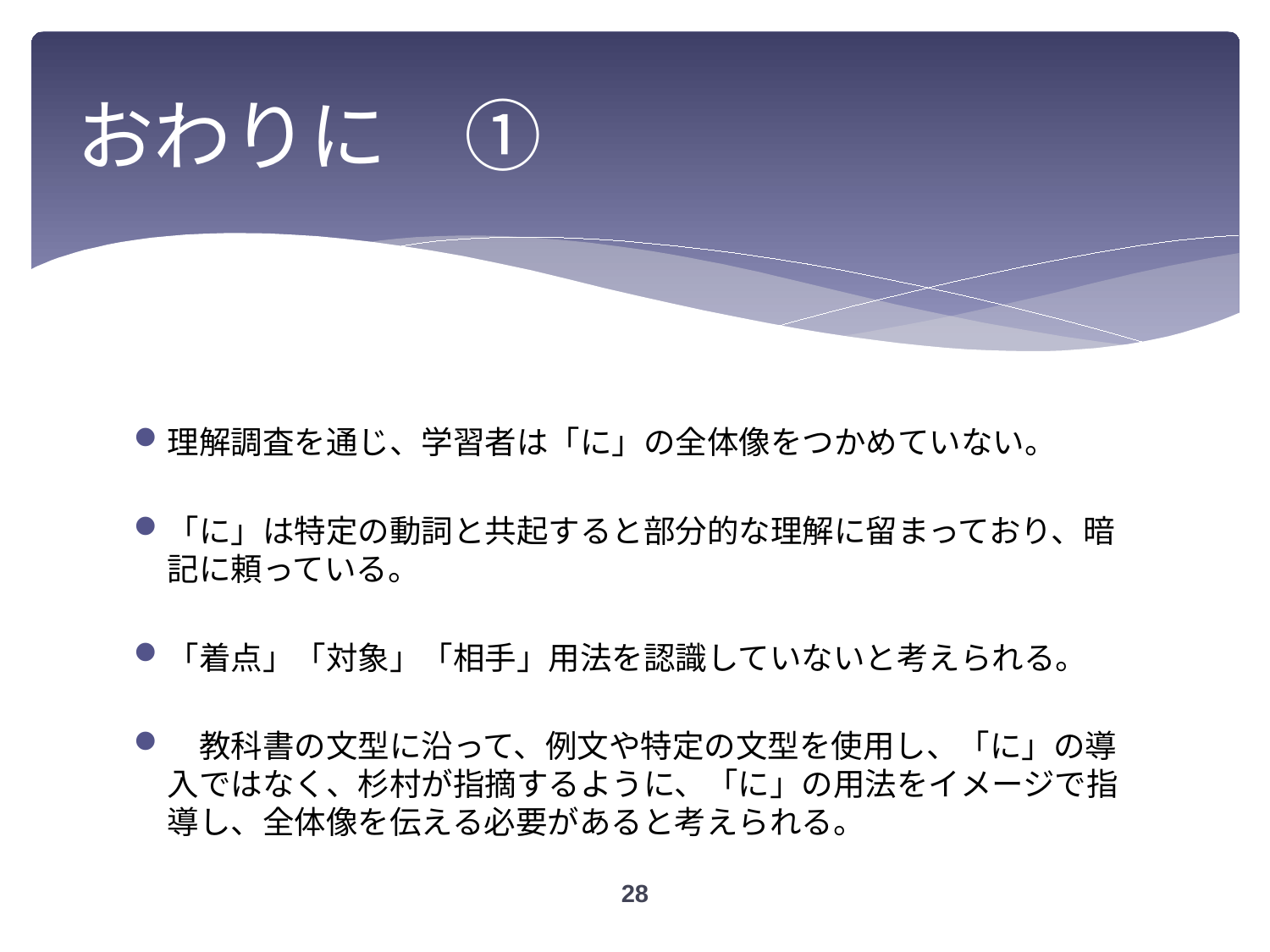

# おわりに　①

理解調査を通じ、学習者は「に」の全体像をつかめていない。

「に」は特定の動詞と共起すると部分的な理解に留まっており、暗記に頼っている。

「着点」「対象」「相手」用法を認識していないと考えられる。

　教科書の文型に沿って、例文や特定の文型を使用し、「に」の導入ではなく、杉村が指摘するように、「に」の用法をイメージで指導し、全体像を伝える必要があると考えられる。

28